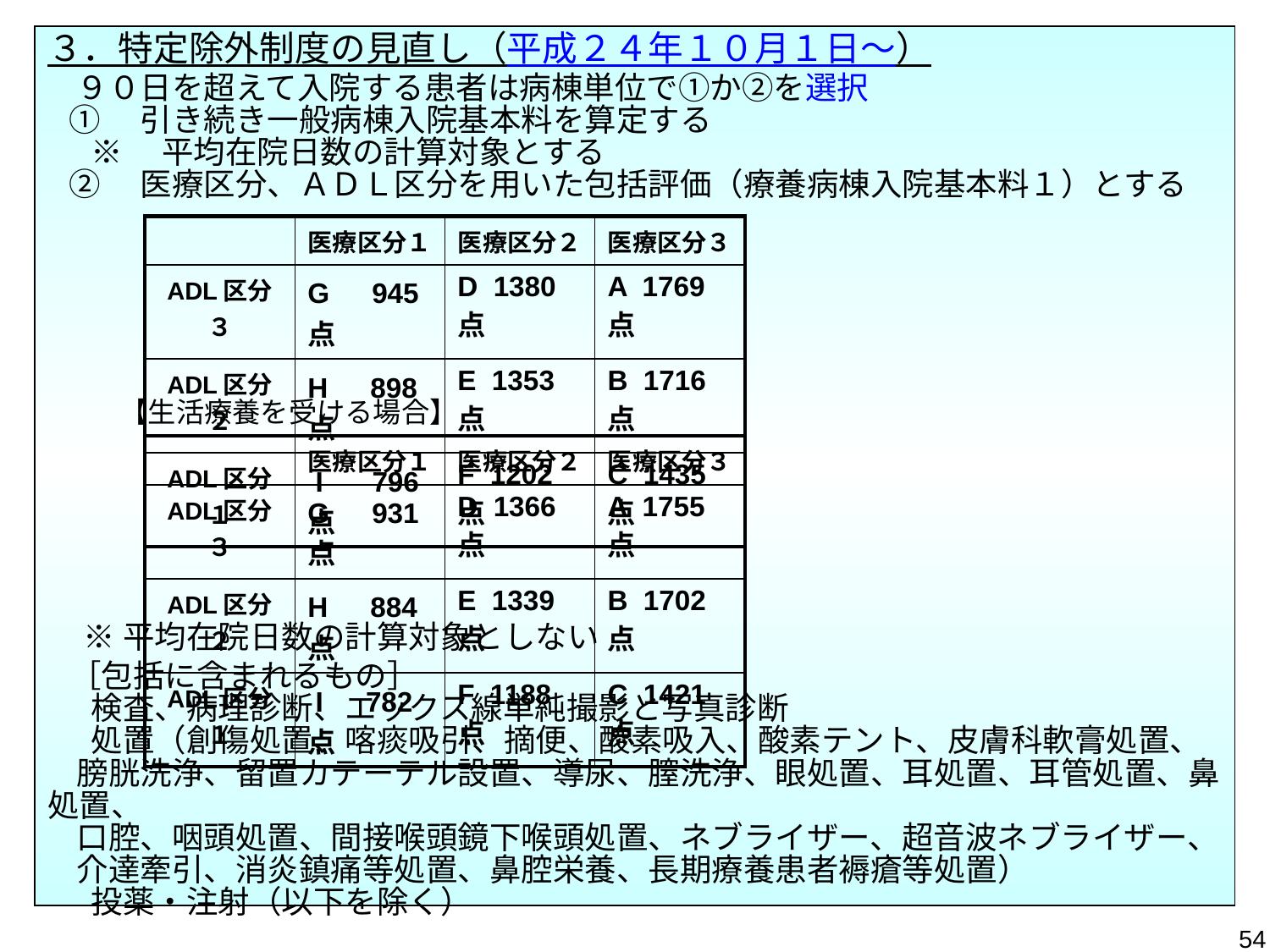

３．特定除外制度の見直し（平成２４年１０月１日～）
   ９０日を超えて入院する患者は病棟単位で①か②を選択
   ①　引き続き一般病棟入院基本料を算定する
      ※　平均在院日数の計算対象とする
   ②　医療区分、ＡＤＬ区分を用いた包括評価（療養病棟入院基本料１）とする

         【生活療養を受ける場合】

     ※平均在院日数の計算対象としない
  ［包括に含まれるもの］
     検査、病理診断、エックス線単純撮影と写真診断
     処置（創傷処置、喀痰吸引、摘便、酸素吸入、酸素テント、皮膚科軟膏処置、
   膀胱洗浄、留置カテーテル設置、導尿、膣洗浄、眼処置、耳処置、耳管処置、鼻処置、
   口腔、咽頭処置、間接喉頭鏡下喉頭処置、ネブライザー、超音波ネブライザー、
   介達牽引、消炎鎮痛等処置、鼻腔栄養、長期療養患者褥瘡等処置）
     投薬・注射（以下を除く）

|  | 医療区分１ | 医療区分２ | 医療区分３ |
| --- | --- | --- | --- |
| ADL区分３ | G　945点 | D 1380点 | A 1769点 |
| ADL区分２ | H　898点 | E 1353点 | B 1716点 |
| ADL区分１ | I　 796点 | F 1202点 | C 1435点 |

|  | 医療区分１ | 医療区分２ | 医療区分３ |
| --- | --- | --- | --- |
| ADL区分３ | G　931点 | D 1366点 | A 1755点 |
| ADL区分２ | H　884点 | E 1339点 | B 1702点 |
| ADL区分１ | I　782点 | F 1188点 | C 1421点 |
54